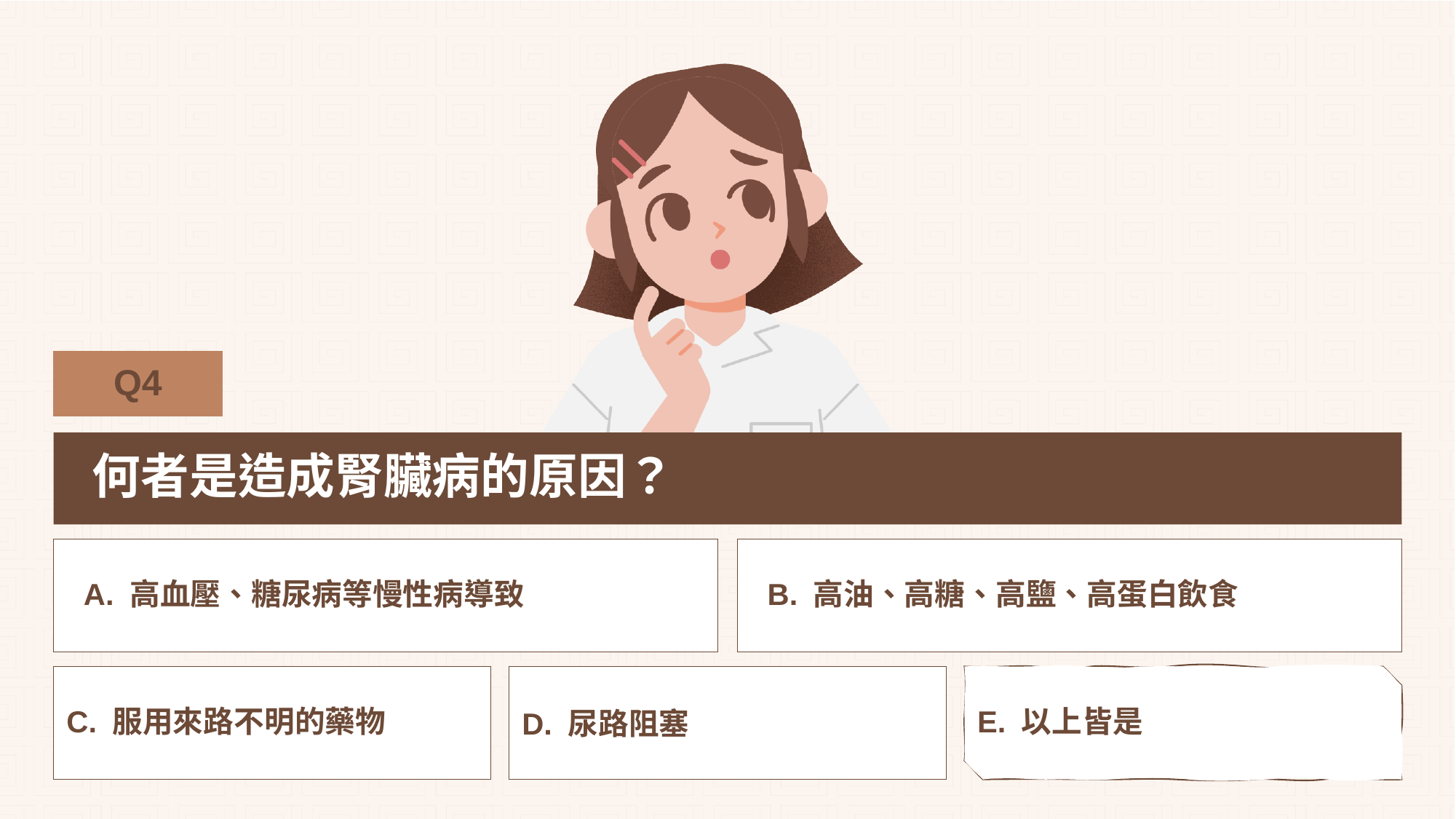

#

Q4
何者是造成腎臟病的原因？
A. 高血壓、糖尿病等慢性病導致
B. 高油、高糖、高鹽、高蛋白飲食
C. 服用來路不明的藥物
D. 尿路阻塞
E. 以上皆是